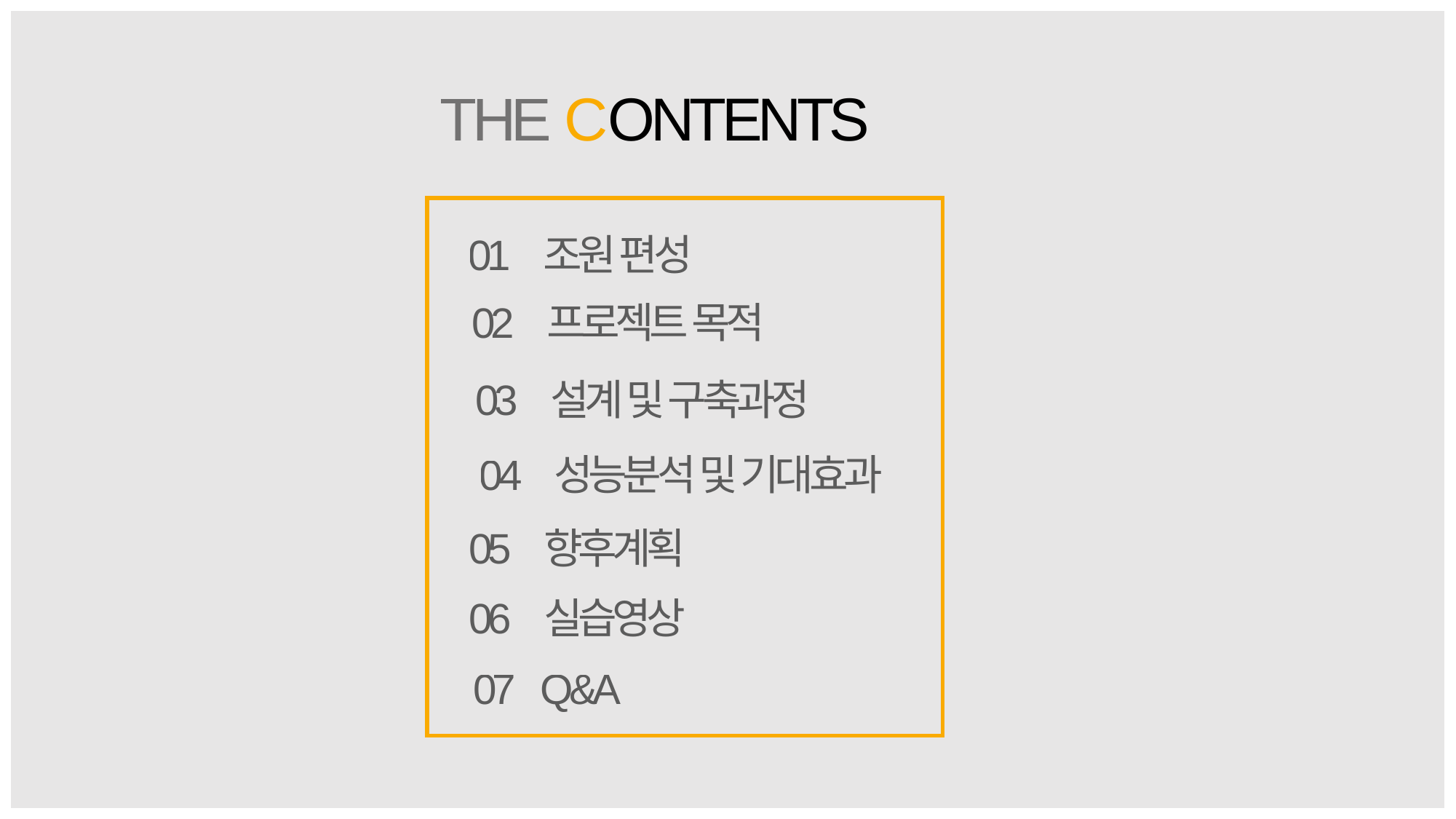

THE CONTENTS

01   조원 편성
02   프로젝트 목적
03   설계 및 구축과정
04   성능분석 및 기대효과
05   향후계획
06   실습영상
07    Q&A